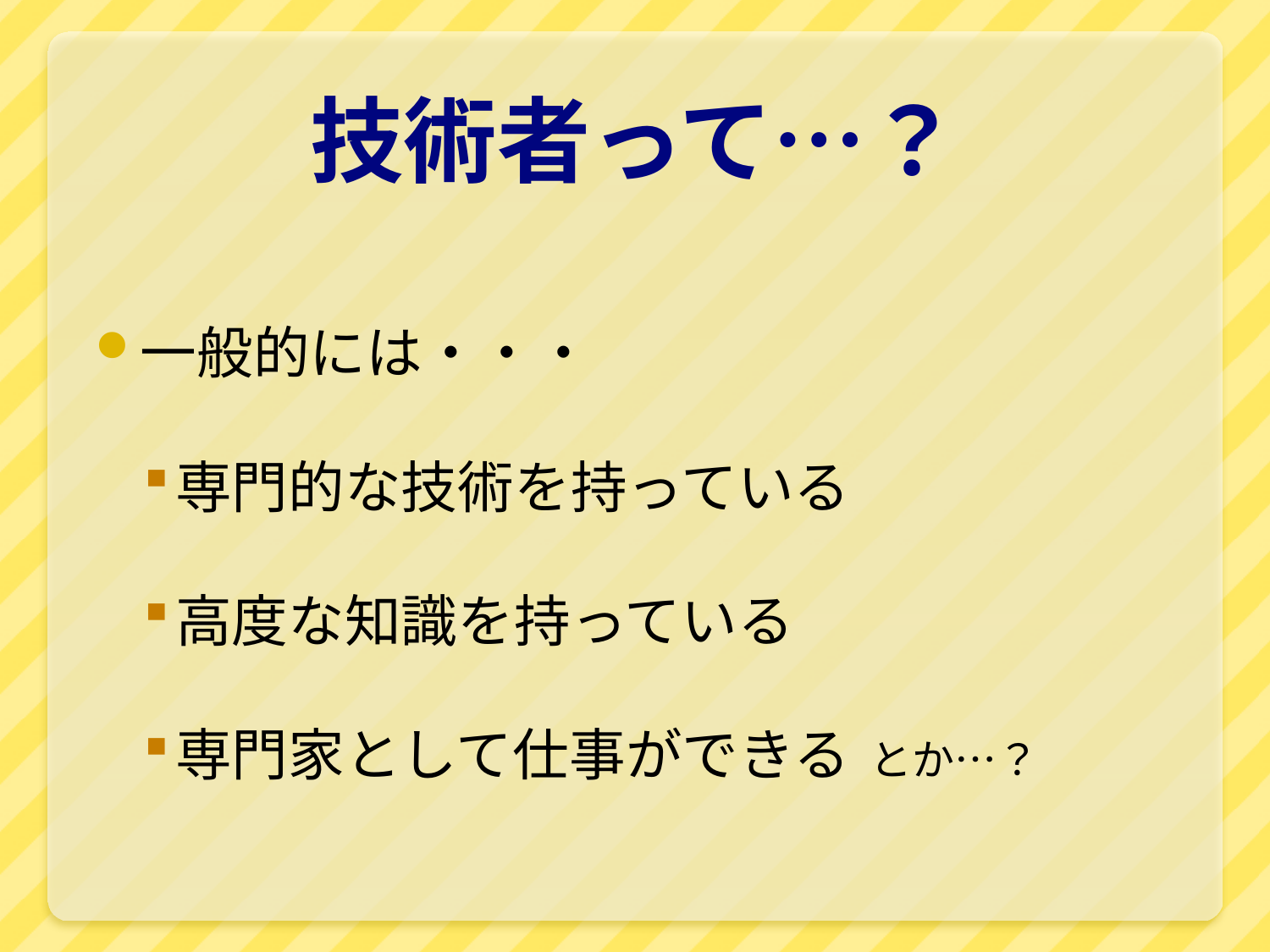

# 技術者って…？
一般的には・・・
専門的な技術を持っている
高度な知識を持っている
専門家として仕事ができる  とか…？